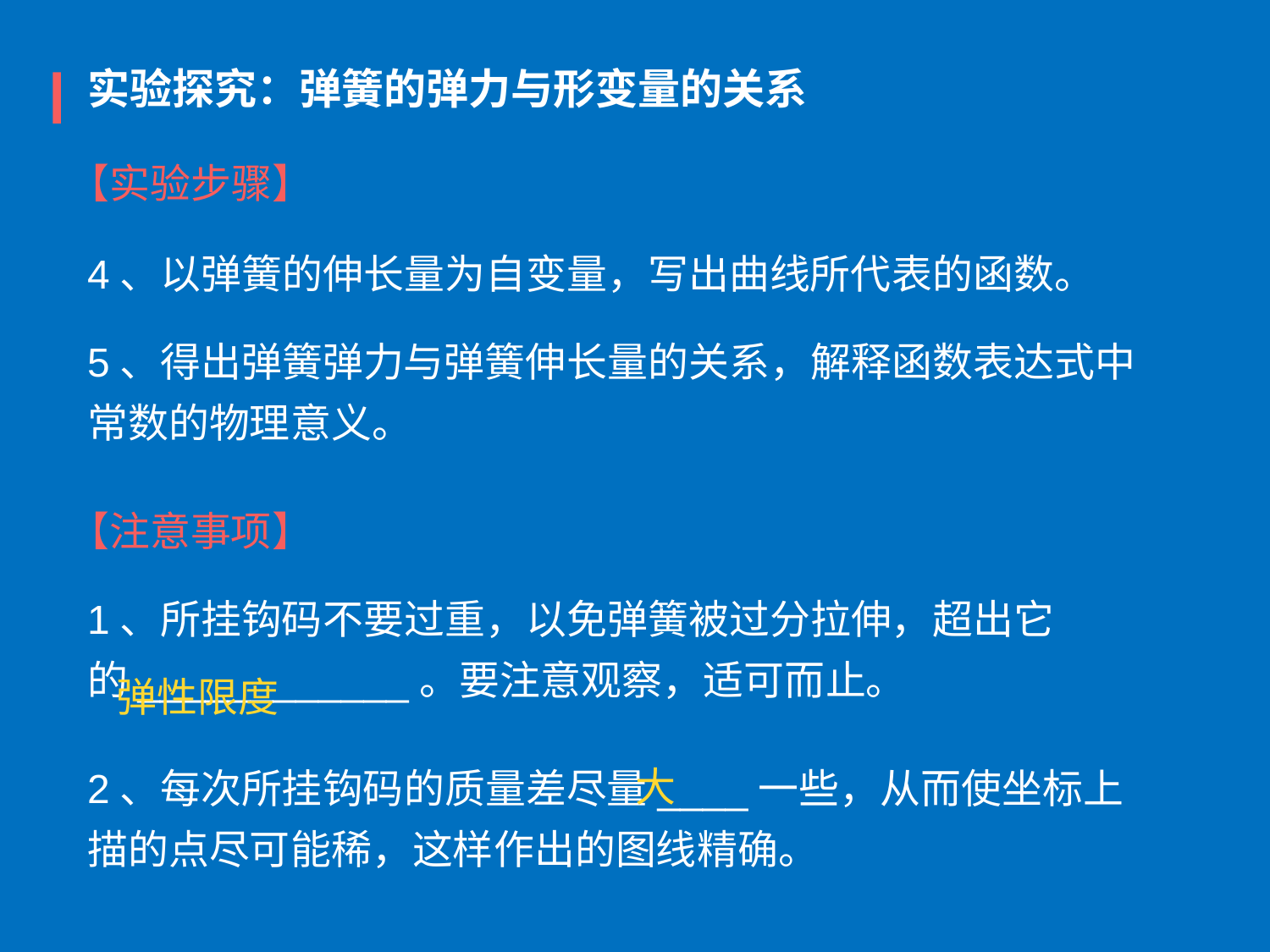

实验探究：弹簧的弹力与形变量的关系

【实验步骤】
4、以弹簧的伸长量为自变量，写出曲线所代表的函数。
5、得出弹簧弹力与弹簧伸长量的关系，解释函数表达式中常数的物理意义。
【注意事项】
1、所挂钩码不要过重，以免弹簧被过分拉伸，超出它的____________。要注意观察，适可而止。
弹性限度
大
2、每次所挂钩码的质量差尽量____一些，从而使坐标上描的点尽可能稀，这样作出的图线精确。